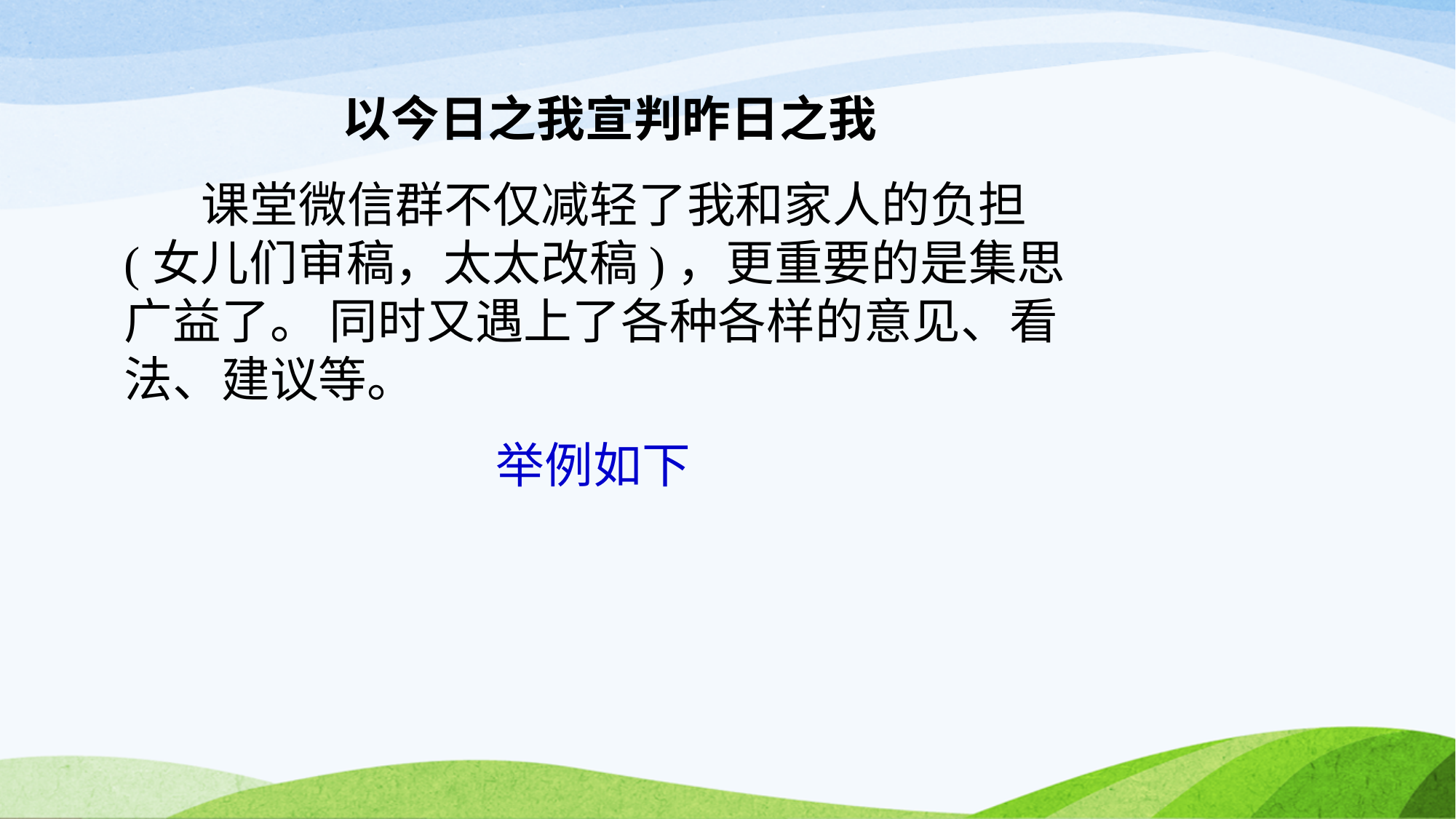

以今日之我宣判昨日之我
      课堂微信群不仅减轻了我和家人的负担(女儿们审稿，太太改稿)，更重要的是集思广益了。 同时又遇上了各种各样的意见、看法、建议等。
			   举例如下